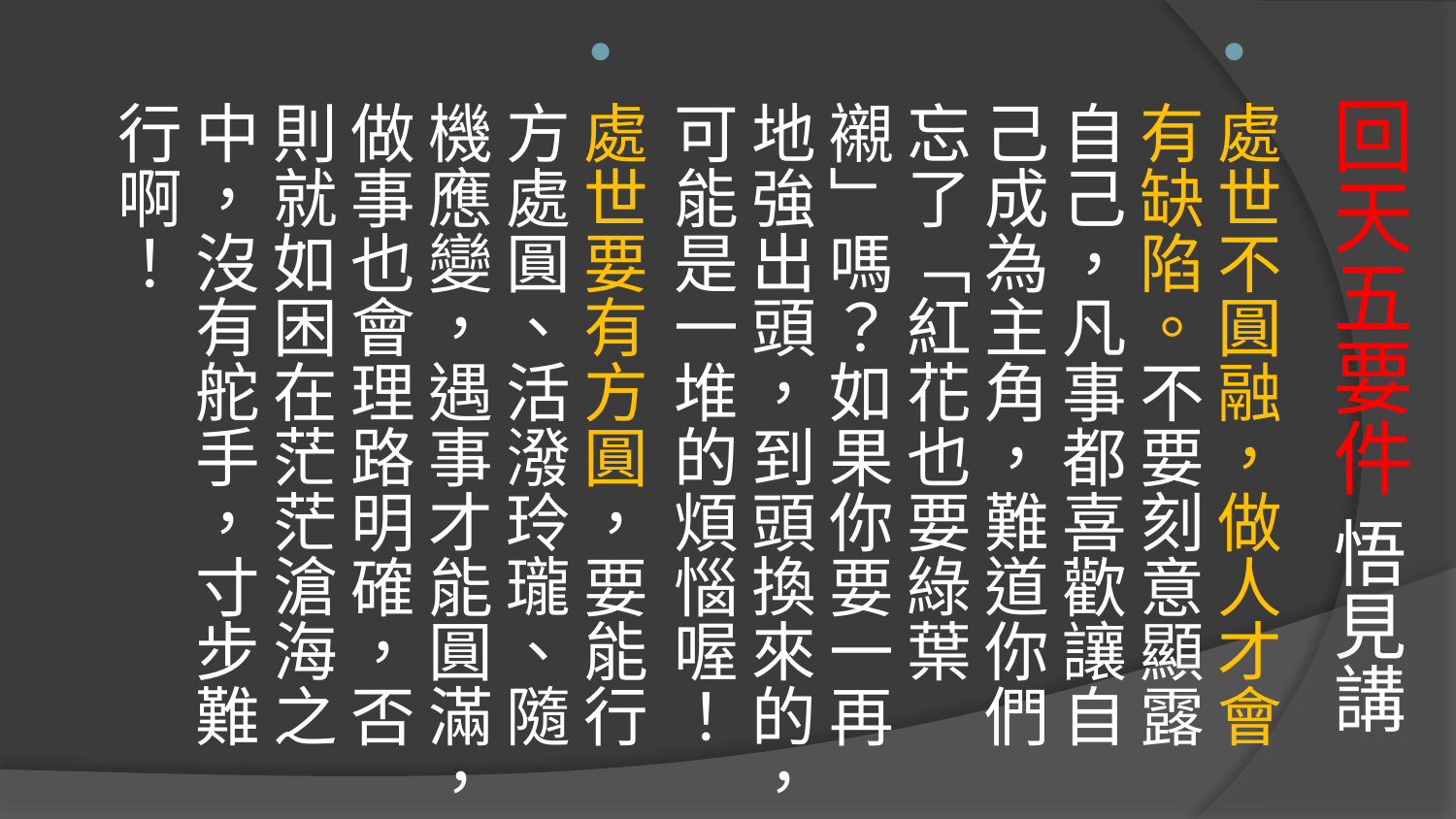

處世不圓融，做人才會有缺陷。不要刻意顯露自己，凡事都喜歡讓自己成為主角，難道你們忘了「紅花也要綠葉襯」嗎？如果你要一再地強出頭，到頭換來的，可能是一堆的煩惱喔！
處世要有方圓，要能行方處圓、活潑玲瓏、隨機應變，遇事才能圓滿，做事也會理路明確，否則就如困在茫茫滄海之中，沒有舵手，寸步難行啊！

# 回天五要件 悟見講